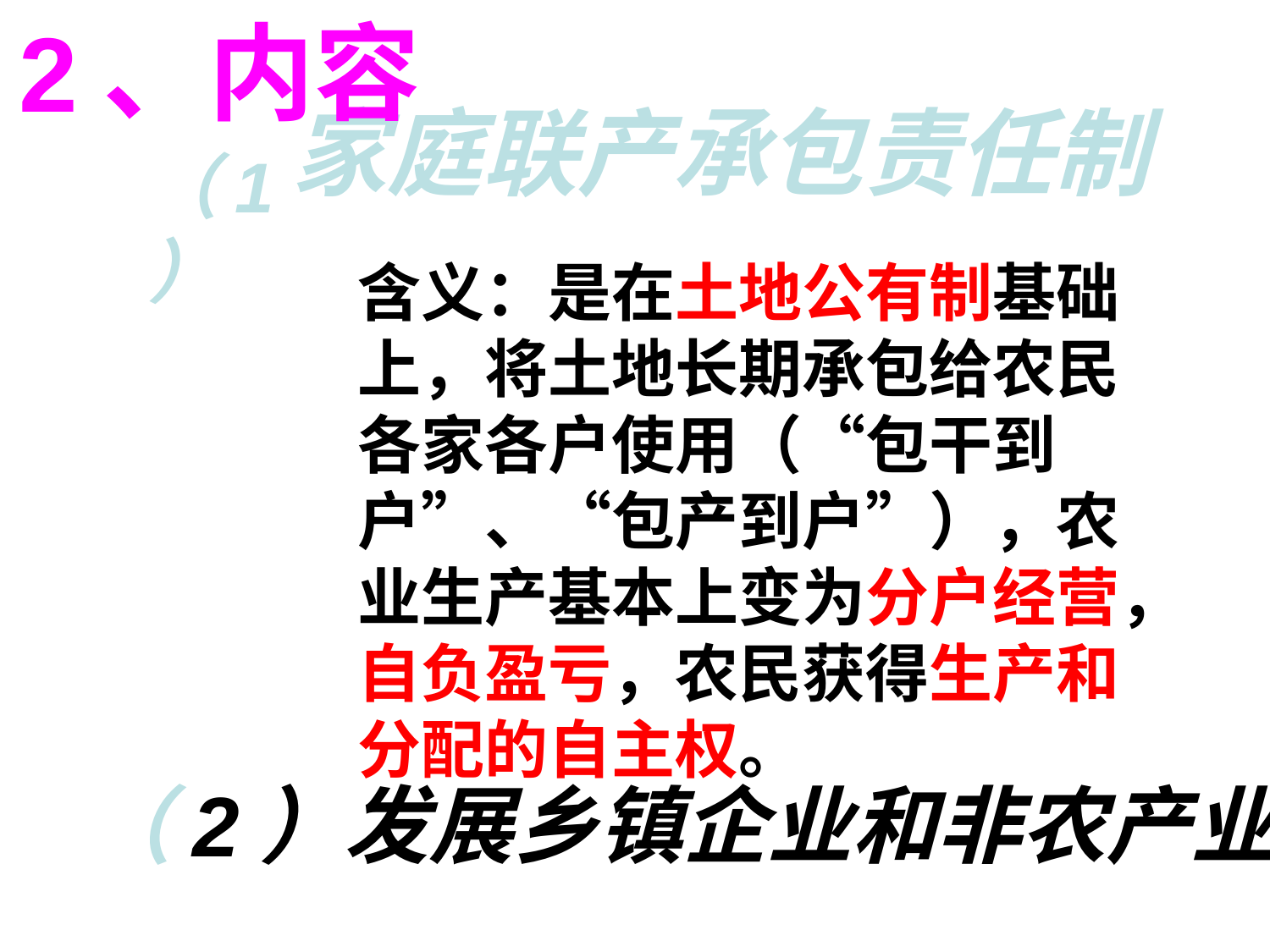

2、内容
家庭联产承包责任制
（1）
含义：是在土地公有制基础上，将土地长期承包给农民各家各户使用（“包干到户”、“包产到户”），农业生产基本上变为分户经营，自负盈亏，农民获得生产和分配的自主权。
（2）发展乡镇企业和非农产业